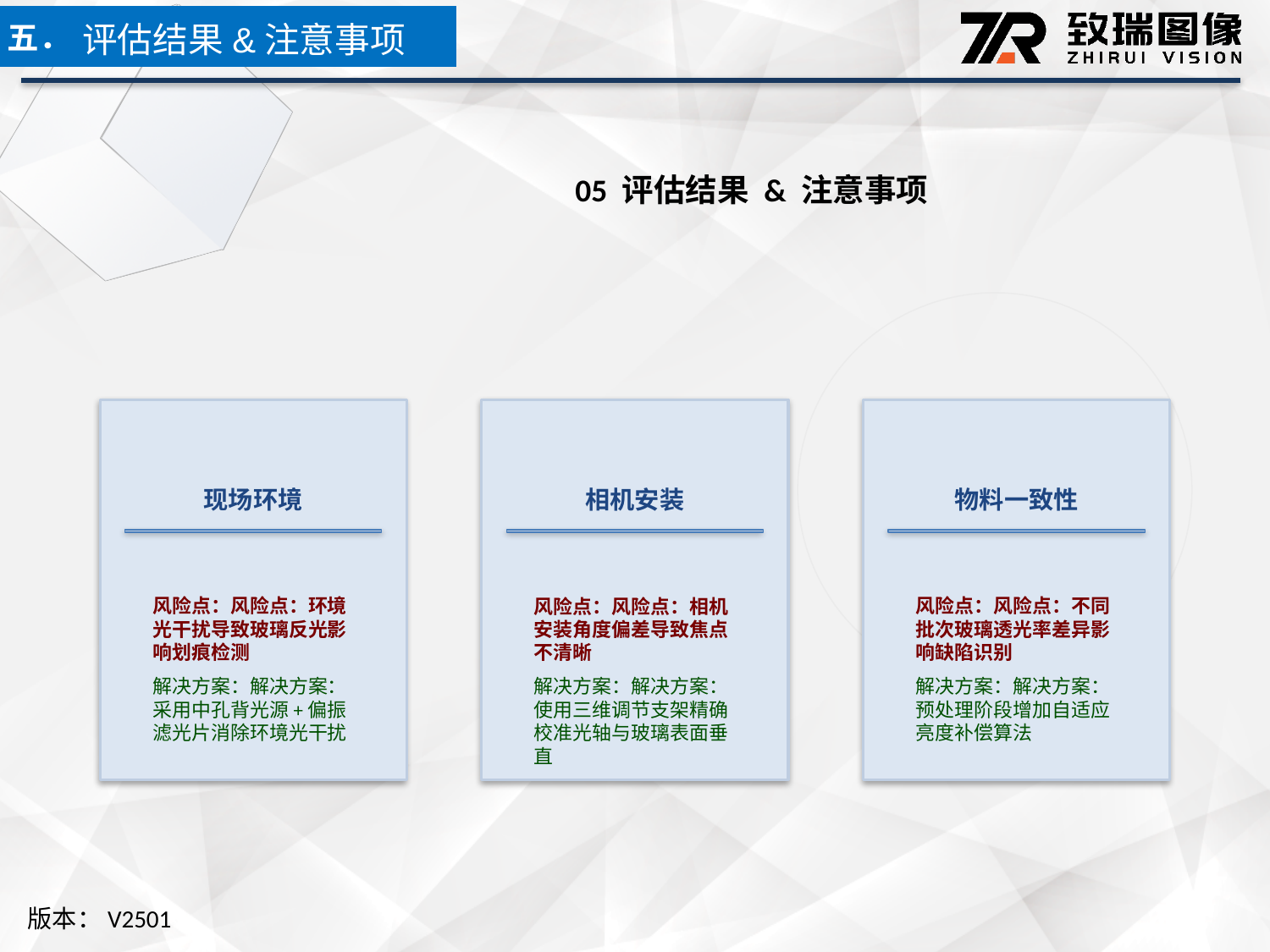

五．
评估结果&注意事项

05 评估结果 & 注意事项

现场环境

相机安装

物料一致性

风险点：风险点：环境光干扰导致玻璃反光影响划痕检测
解决方案：解决方案：采用中孔背光源+偏振滤光片消除环境光干扰

风险点：风险点：相机安装角度偏差导致焦点不清晰
解决方案：解决方案：使用三维调节支架精确校准光轴与玻璃表面垂直

风险点：风险点：不同批次玻璃透光率差异影响缺陷识别
解决方案：解决方案：预处理阶段增加自适应亮度补偿算法